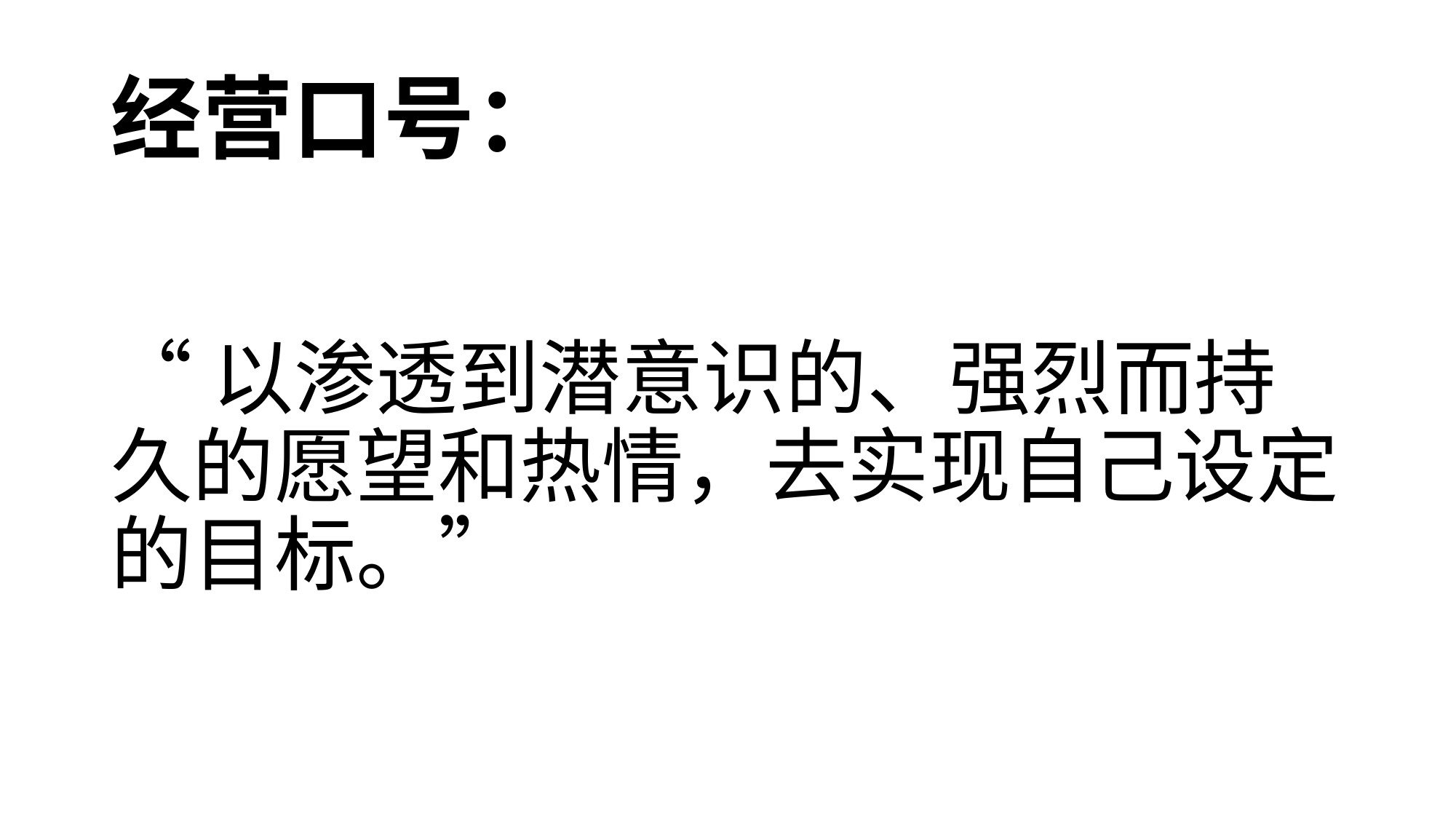

# 经营口号：

“以渗透到潜意识的、强烈而持久的愿望和热情，去实现自己设定的目标。”